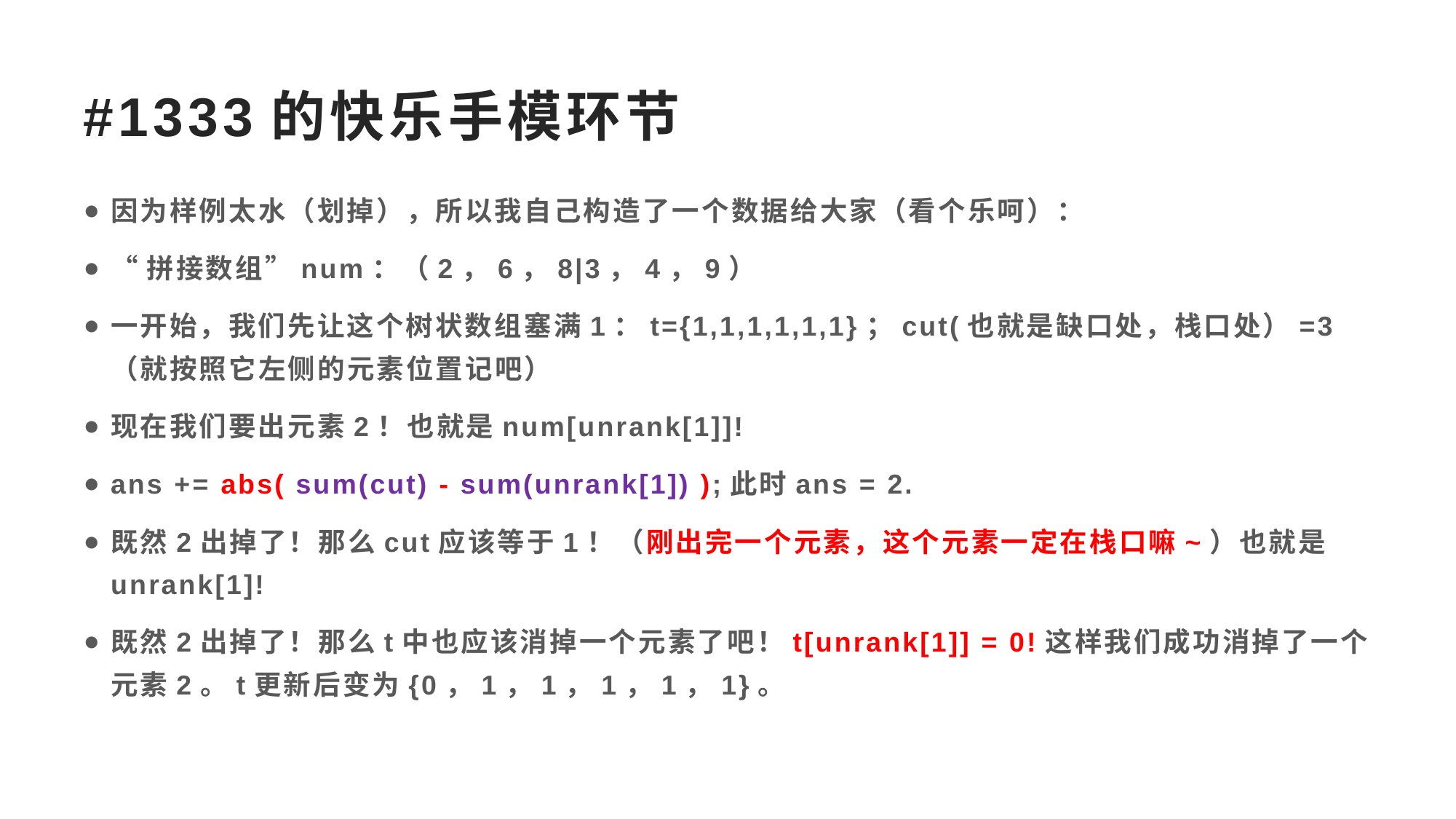

# #1333的快乐手模环节
因为样例太水（划掉），所以我自己构造了一个数据给大家（看个乐呵）：
“拼接数组”num：（2，6，8|3，4，9）
一开始，我们先让这个树状数组塞满1：t={1,1,1,1,1,1}；cut(也就是缺口处，栈口处）=3（就按照它左侧的元素位置记吧）
现在我们要出元素2！也就是num[unrank[1]]!
ans += abs( sum(cut) - sum(unrank[1]) );此时ans = 2.
既然2出掉了！那么cut应该等于1！（刚出完一个元素，这个元素一定在栈口嘛~）也就是unrank[1]!
既然2出掉了！那么t中也应该消掉一个元素了吧！t[unrank[1]] = 0!这样我们成功消掉了一个元素2。t更新后变为{0，1，1，1，1，1}。